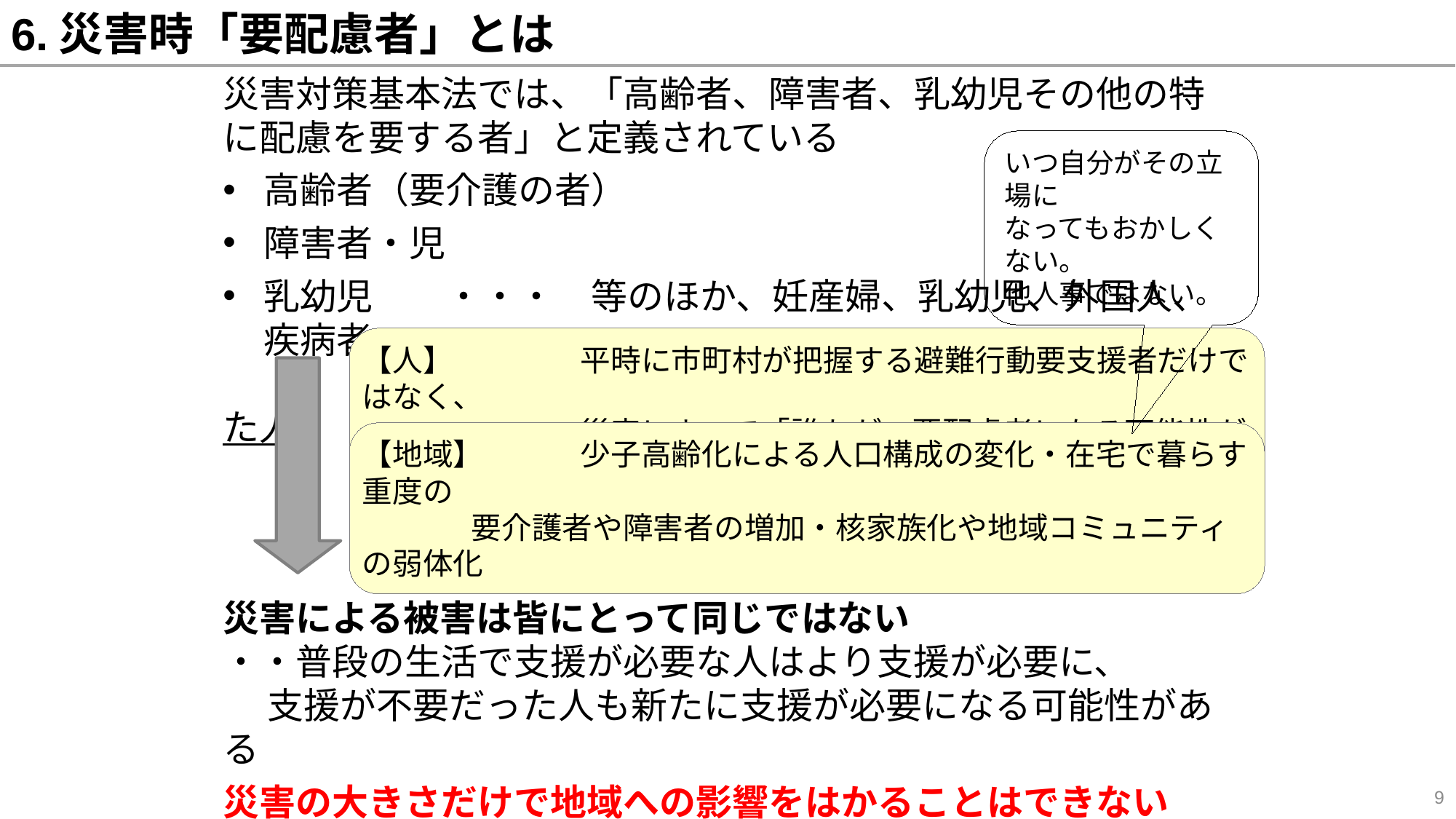

# 6.災害時「要配慮者」とは
災害対策基本法では、「高齢者、障害者、乳幼児その他の特に配慮を要する者」と定義されている
高齢者（要介護の者）
障害者・児
乳幼児　　・・・	等のほか、妊産婦、乳幼児、外国人、疾病者、
			避難時または避難所で支援が必要となった人
いつ自分がその立場に
なってもおかしくない。
他人事ではない。

【人】　	平時に市町村が把握する避難行動要支援者だけではなく、
　　　　	災害によって「誰もが」要配慮者になる可能性がある
【地域】	少子高齢化による人口構成の変化・在宅で暮らす重度の
	要介護者や障害者の増加・核家族化や地域コミュニティの弱体化
災害による被害は皆にとって同じではない
・・普段の生活で支援が必要な人はより支援が必要に、
　 支援が不要だった人も新たに支援が必要になる可能性がある
災害の大きさだけで地域への影響をはかることはできない
・・その地域はどのような地域であるかで、災害のインパクトは異なる
9